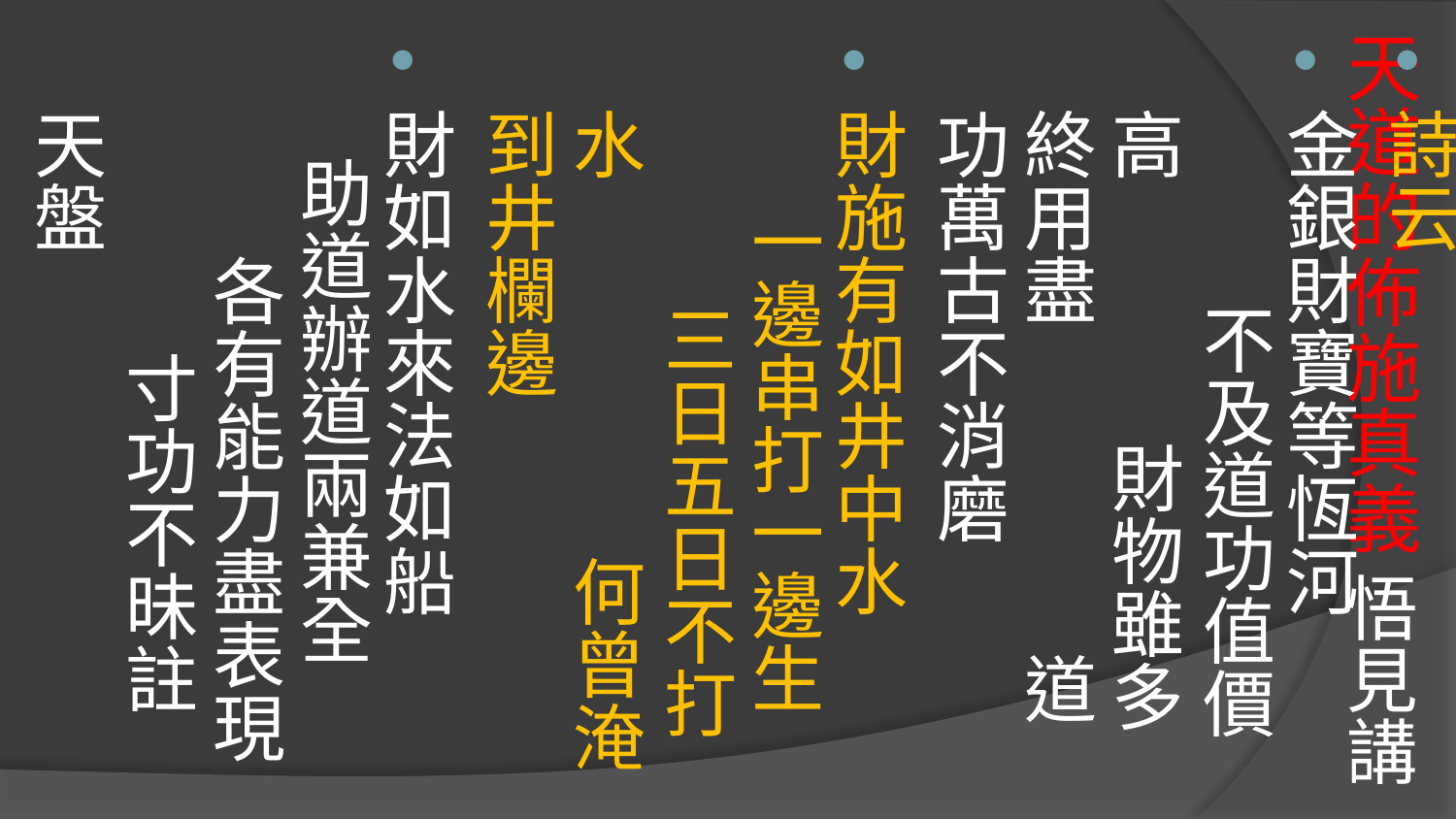

# 天道的佈施真義 悟見講
三、布施中的財施⑵
詩云
金銀財寶等恆河                       不及道功值價高                財物雖多終用盡                    道功萬古不消磨
財施有如井中水                 一邊串打一邊生                 三日五日不打水                       何曾淹到井欄邊
財如水來法如船              助道辦道兩兼全                 各有能力盡表現                 寸功不昧註天盤